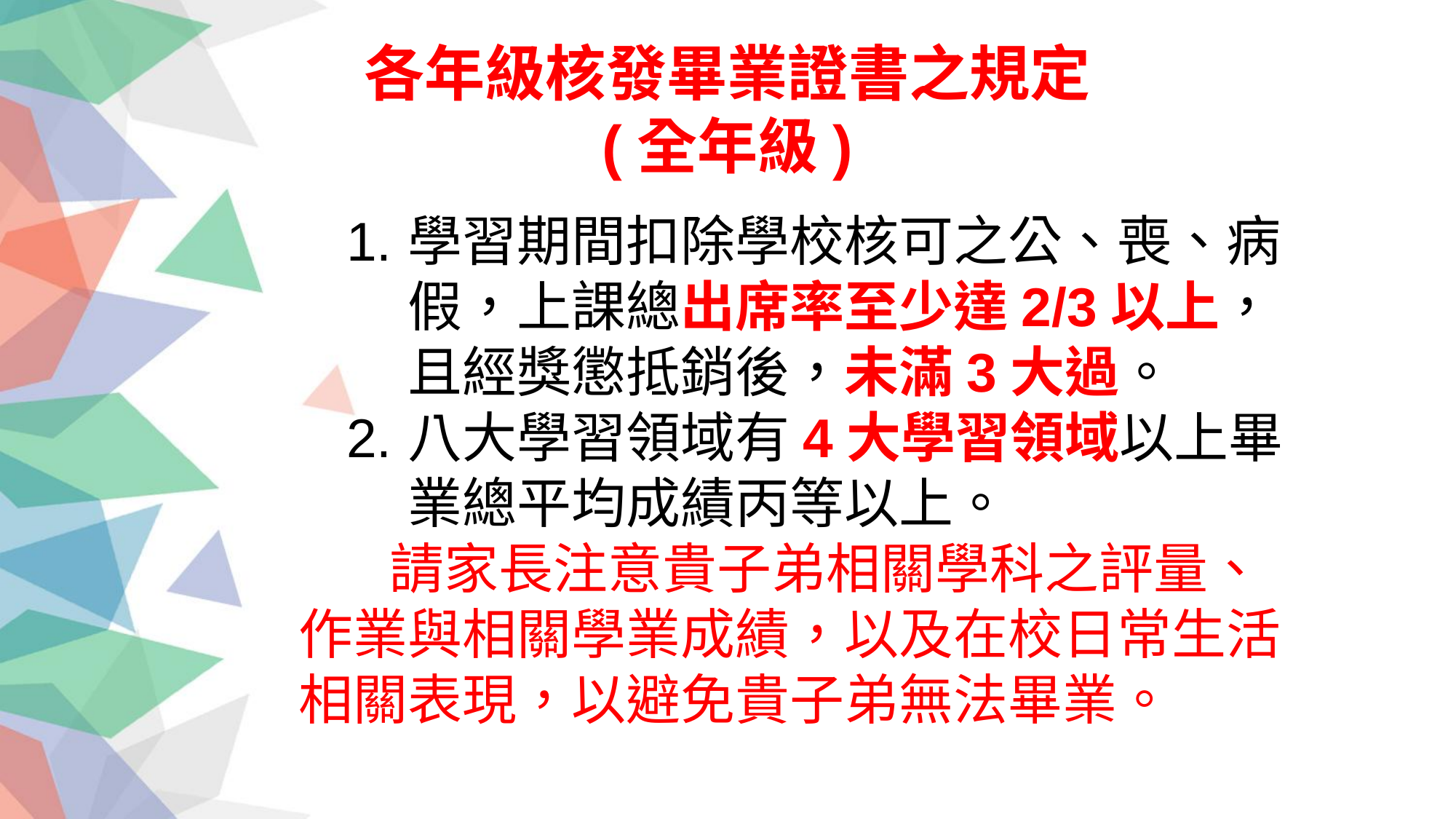

# 各年級核發畢業證書之規定 (全年級)
學習期間扣除學校核可之公、喪、病假，上課總出席率至少達2/3以上，且經獎懲抵銷後，未滿3大過。
八大學習領域有4大學習領域以上畢業總平均成績丙等以上。
請家長注意貴子弟相關學科之評量、作業與相關學業成績，以及在校日常生活相關表現，以避免貴子弟無法畢業。